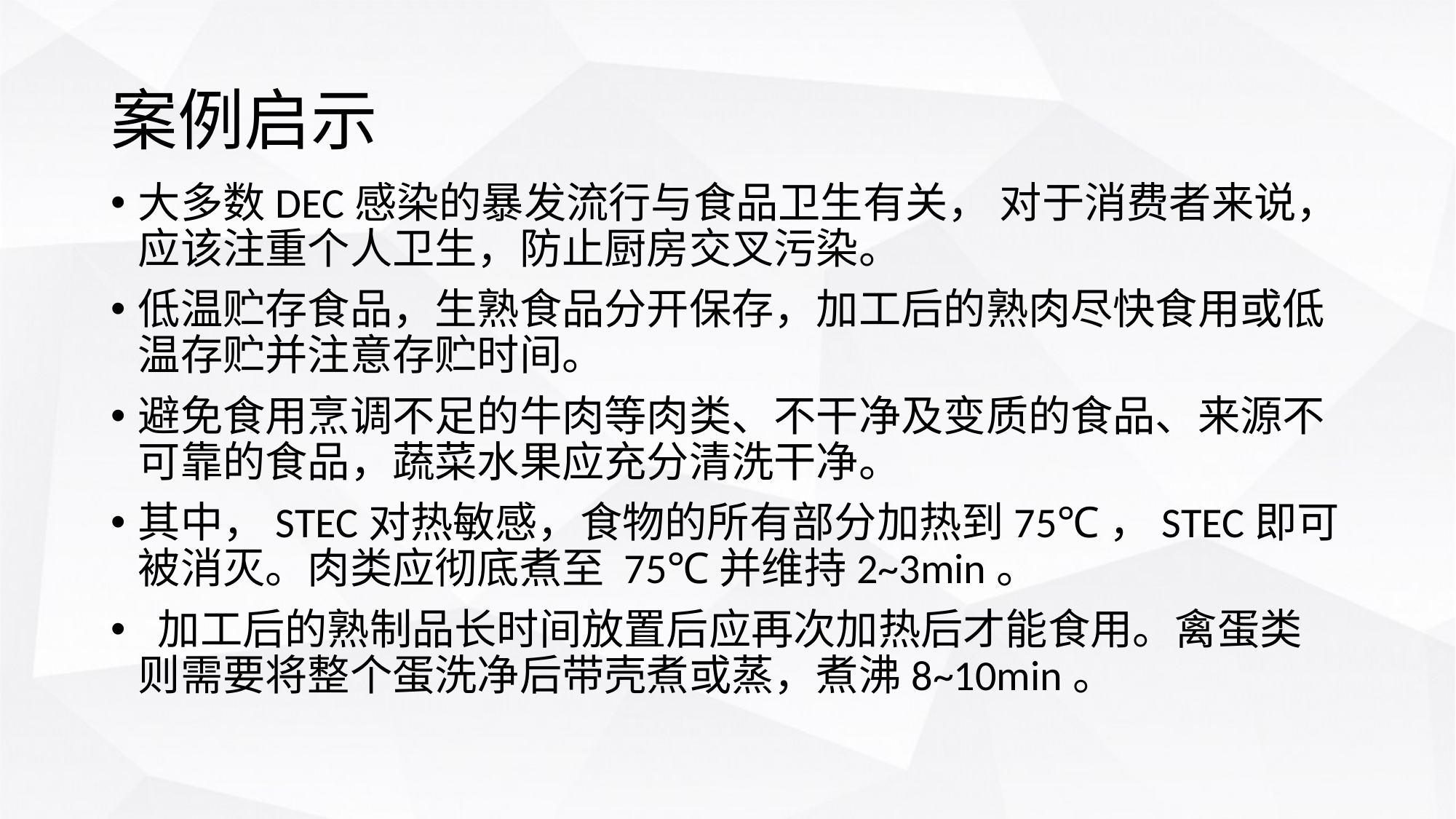

# 案例启示
大多数DEC感染的暴发流行与食品卫生有关， 对于消费者来说，应该注重个人卫生，防止厨房交叉污染。
低温贮存食品，生熟食品分开保存，加工后的熟肉尽快食用或低温存贮并注意存贮时间。
避免食用烹调不足的牛肉等肉类、不干净及变质的食品、来源不可靠的食品，蔬菜水果应充分清洗干净。
其中，STEC对热敏感，食物的所有部分加热到75℃，STEC即可被消灭。肉类应彻底煮至 75℃并维持2~3min。
 加工后的熟制品长时间放置后应再次加热后才能食用。禽蛋类则需要将整个蛋洗净后带壳煮或蒸，煮沸8~10min。